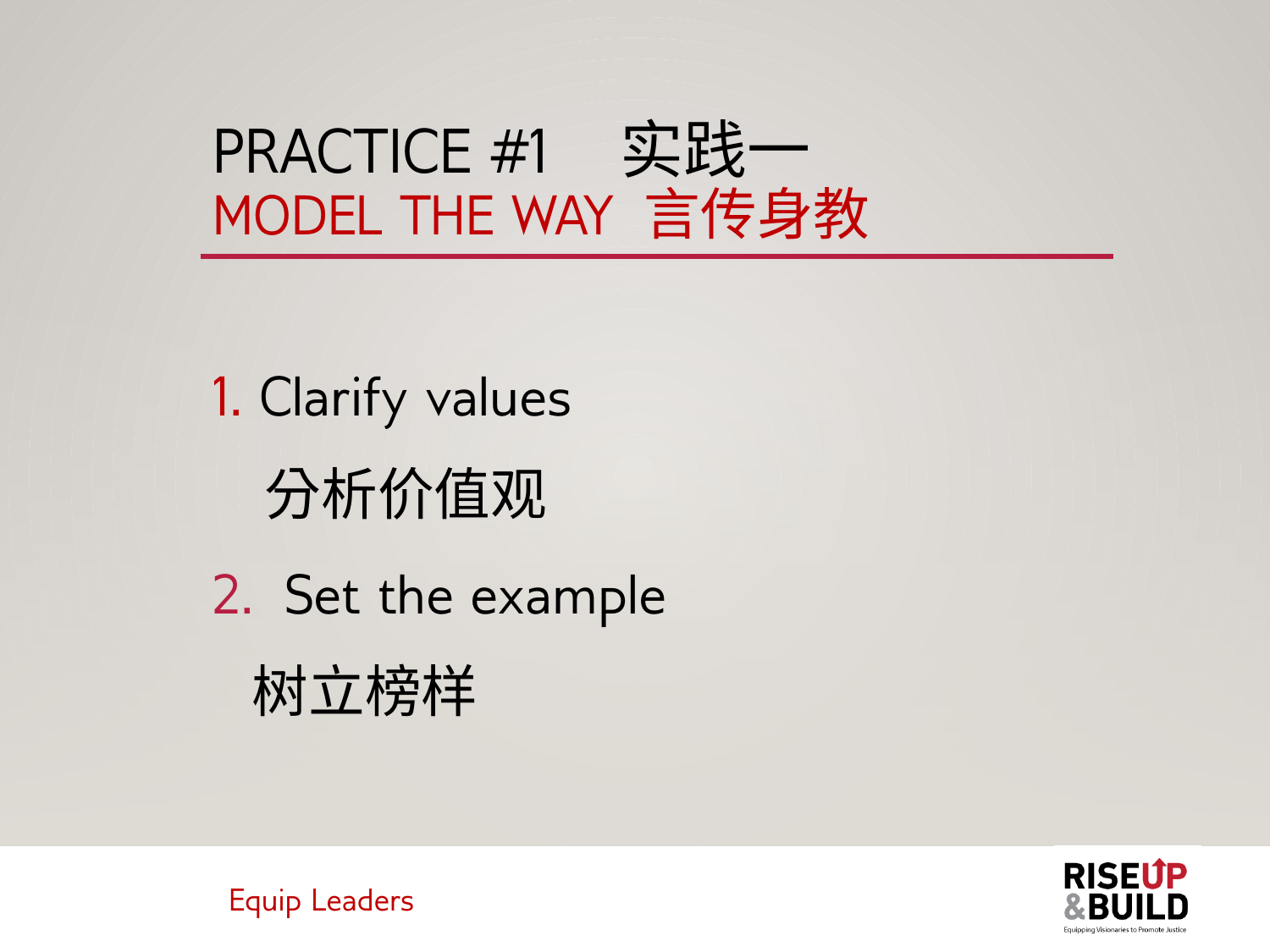

# Practice #1   实践一 MODEL THE WAY 言传身教

1. Clarify values
   分析价值观
Set the example
  树立榜样
Equip Leaders